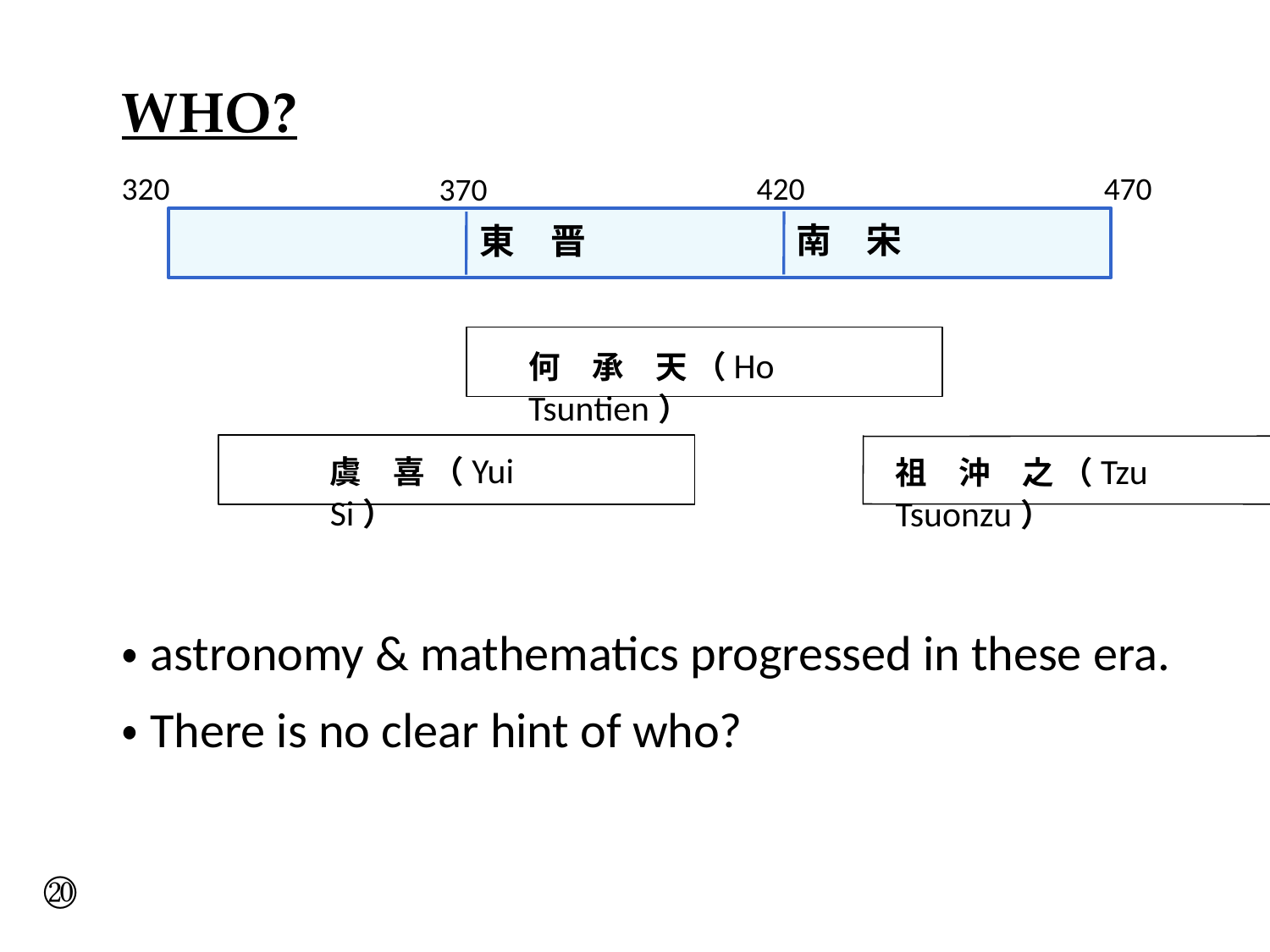

WHO?
420
470
320
370

南　宋
東　晋

何　承　天 （Ho Tsuntien）

虞　喜 （Yui  Si）
祖　沖　之 （Tzu Tsuonzu）
・astronomy & mathematics progressed in these era.

・There is no clear hint of who?
⑳